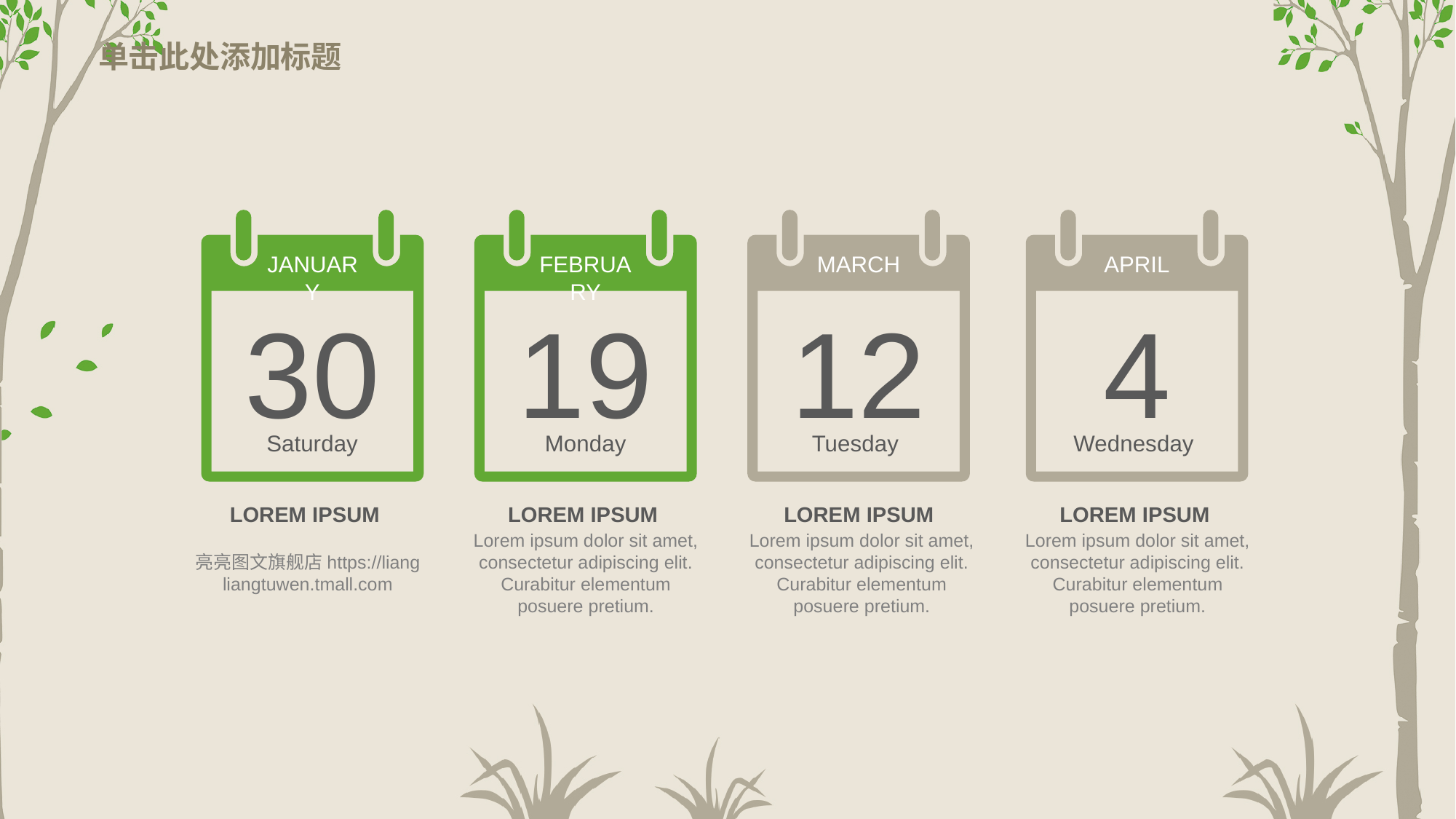

# 单击此处添加标题

JANUARY
30
Saturday
LOREM IPSUM
 亮亮图文旗舰店https://liangliangtuwen.tmall.com

FEBRUARY
19
Monday
LOREM IPSUM
Lorem ipsum dolor sit amet, consectetur adipiscing elit. Curabitur elementum posuere pretium.

MARCH
12
Tuesday
LOREM IPSUM
Lorem ipsum dolor sit amet, consectetur adipiscing elit. Curabitur elementum posuere pretium.

APRIL
4
Wednesday
LOREM IPSUM
Lorem ipsum dolor sit amet, consectetur adipiscing elit. Curabitur elementum posuere pretium.